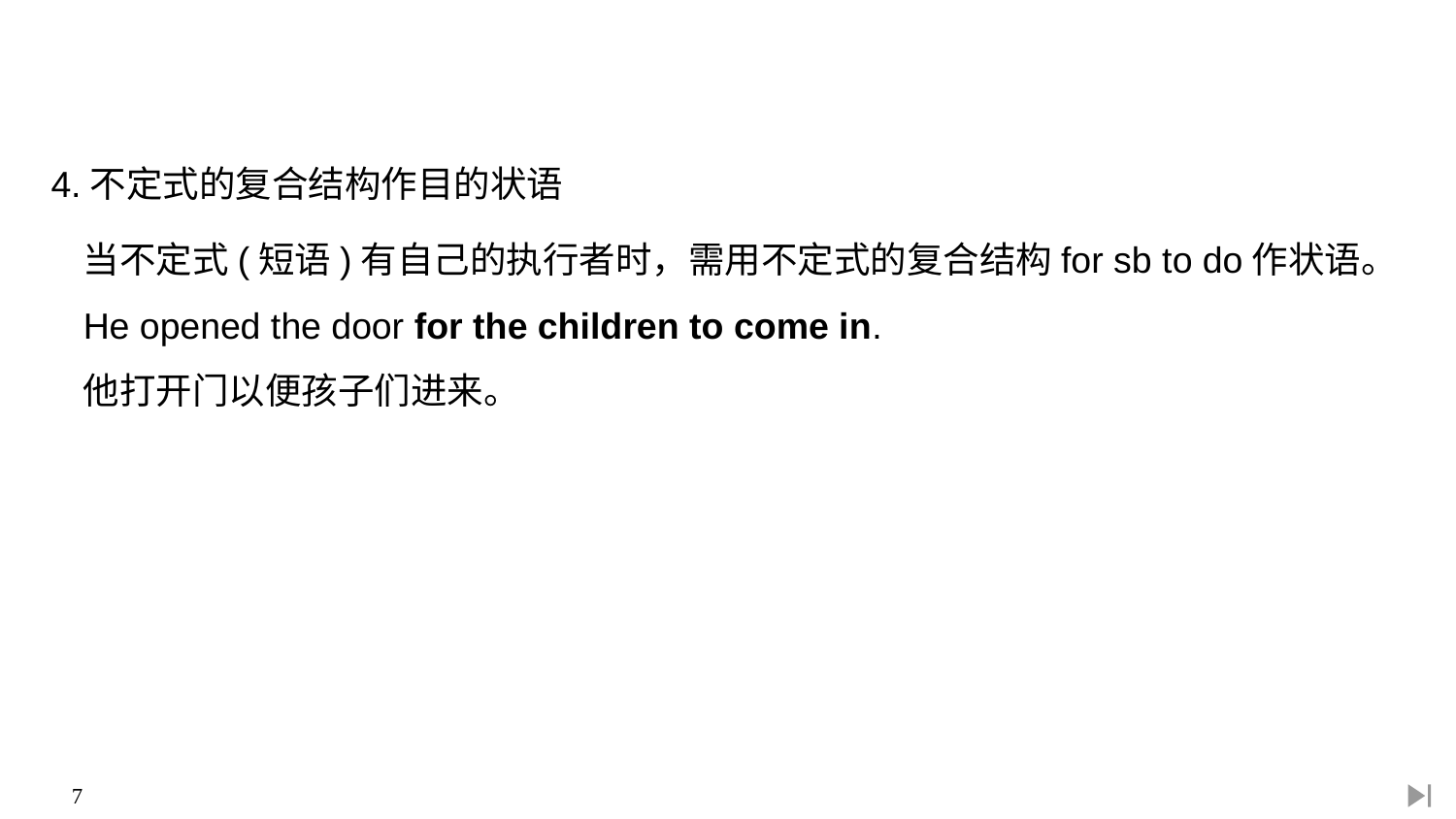

4.不定式的复合结构作目的状语
当不定式(短语)有自己的执行者时，需用不定式的复合结构for sb to do作状语。
He opened the door for the children to come in.
他打开门以便孩子们进来。